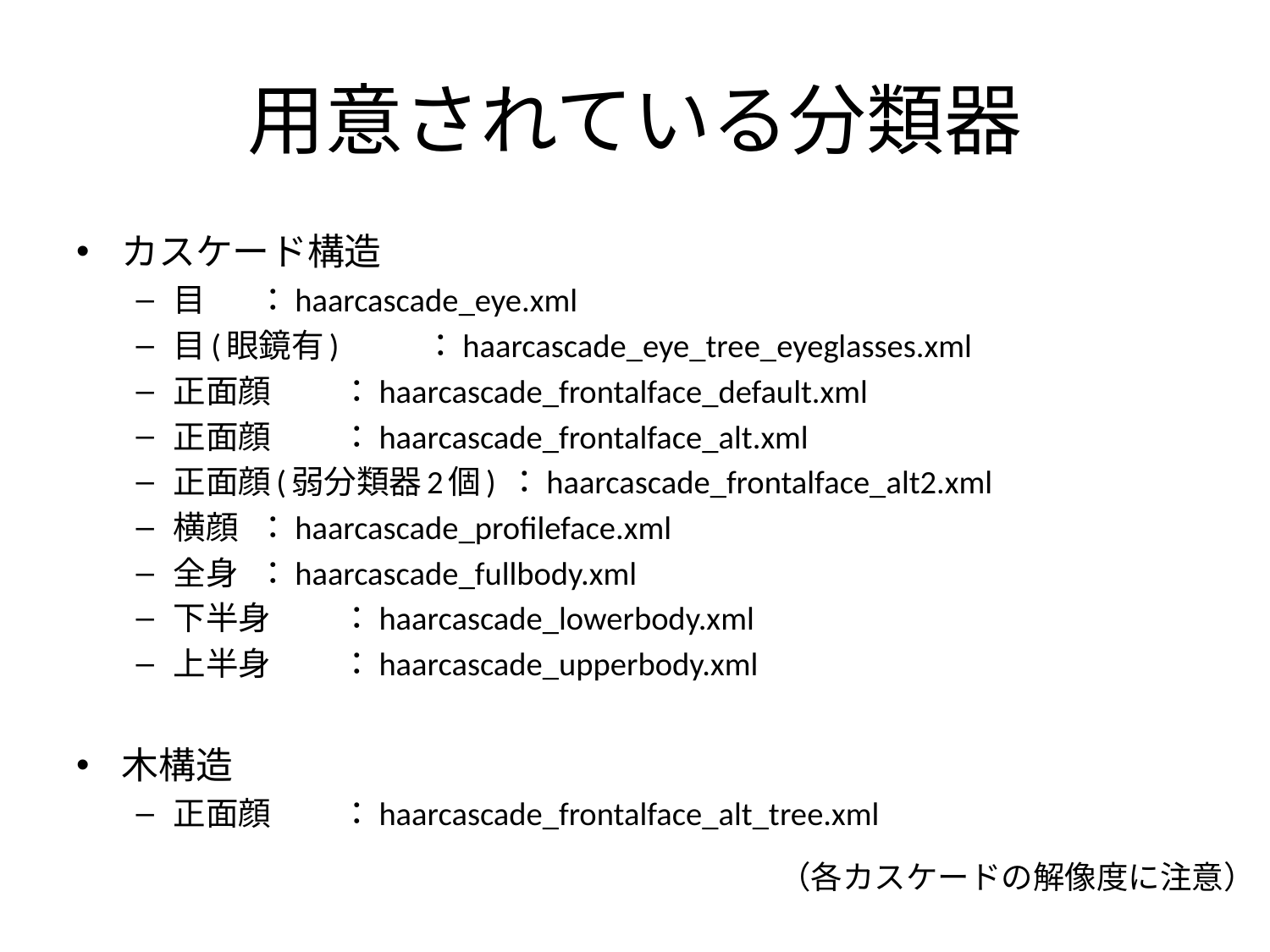

# 用意されている分類器
カスケード構造
目						：haarcascade_eye.xml
目(眼鏡有) 				：haarcascade_eye_tree_eyeglasses.xml
正面顔					：haarcascade_frontalface_default.xml
正面顔					：haarcascade_frontalface_alt.xml
正面顔(弱分類器2個)		：haarcascade_frontalface_alt2.xml
横顔						：haarcascade_profileface.xml
全身						：haarcascade_fullbody.xml
下半身					：haarcascade_lowerbody.xml
上半身					：haarcascade_upperbody.xml

木構造
正面顔					：haarcascade_frontalface_alt_tree.xml
（各カスケードの解像度に注意）